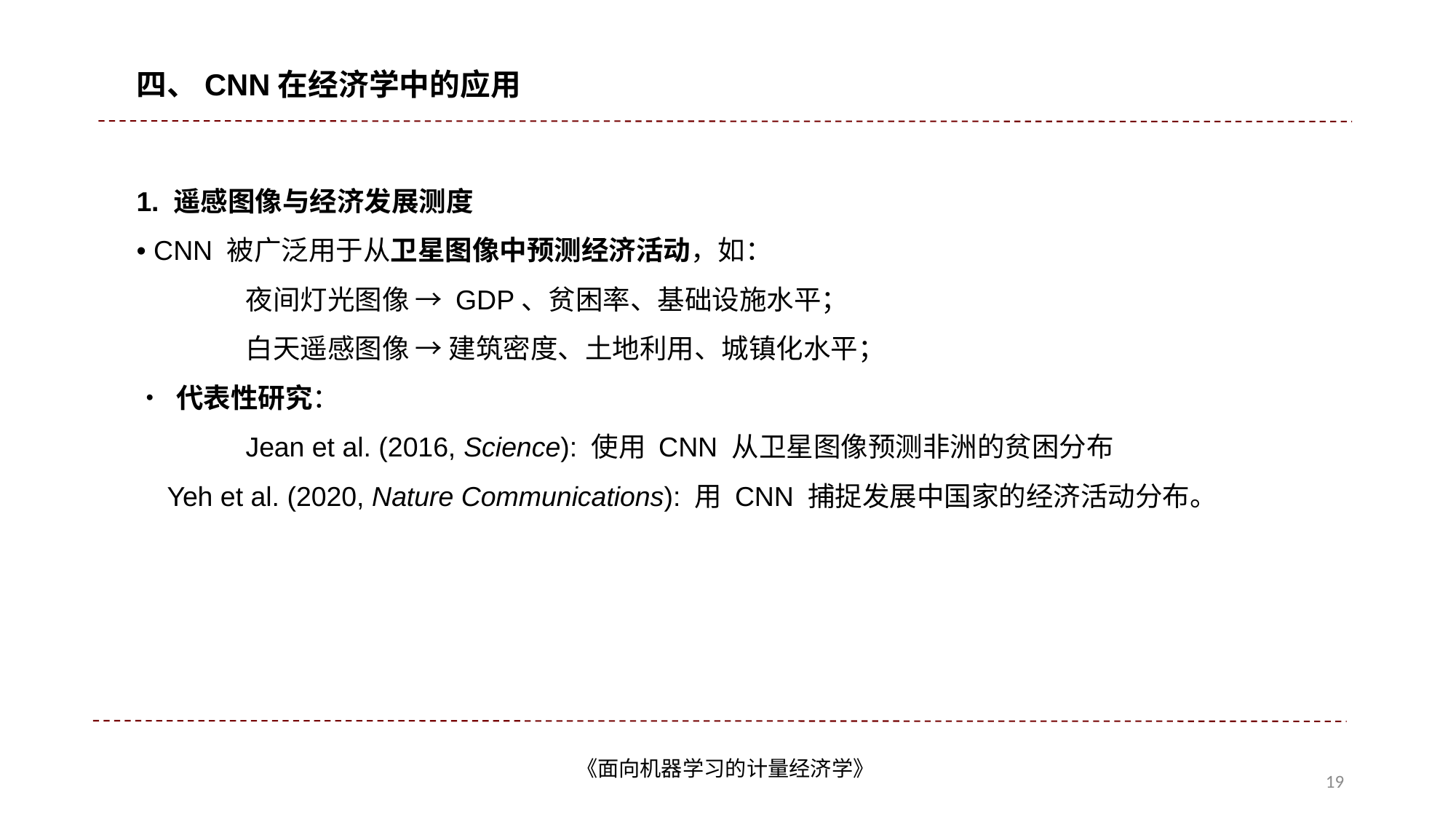

四、CNN在经济学中的应用

1. 遥感图像与经济发展测度
• CNN 被广泛用于从卫星图像中预测经济活动，如：
 	夜间灯光图像 → GDP、贫困率、基础设施水平；
	白天遥感图像 → 建筑密度、土地利用、城镇化水平；
• 代表性研究：
	Jean et al. (2016, Science): 使用 CNN 从卫星图像预测非洲的贫困分布
    Yeh et al. (2020, Nature Communications): 用 CNN 捕捉发展中国家的经济活动分布。

2025年7月
《面向机器学习的计量经济学》
19